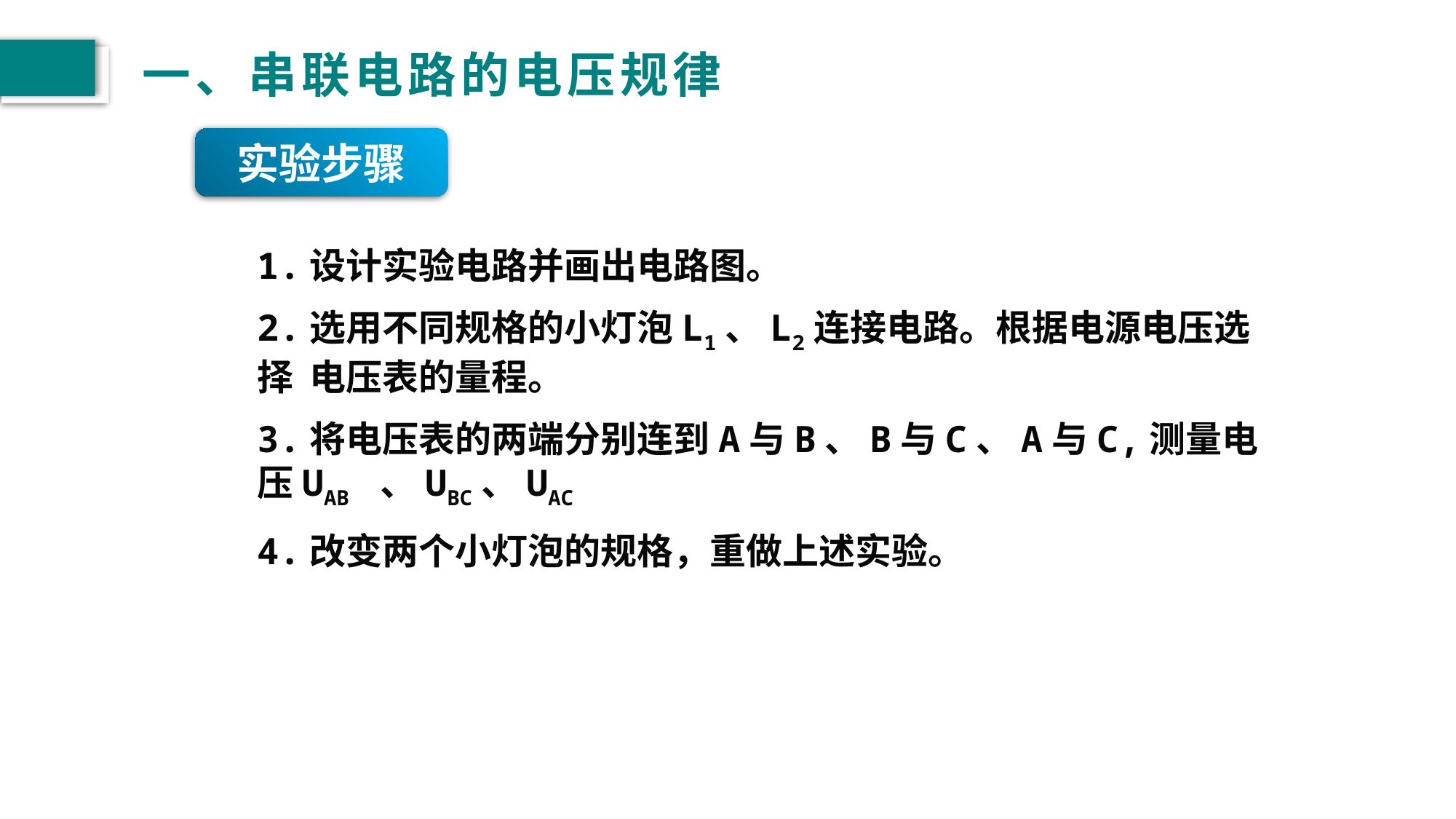

# 一、串联电路的电压规律
实验步骤
1.设计实验电路并画出电路图。
2.选用不同规格的小灯泡L1、L2连接电路。根据电源电压选择  电压表的量程。
3.将电压表的两端分别连到A与B、B与C、A与C,测量电压UAB 、UBC、UAC
4.改变两个小灯泡的规格，重做上述实验。